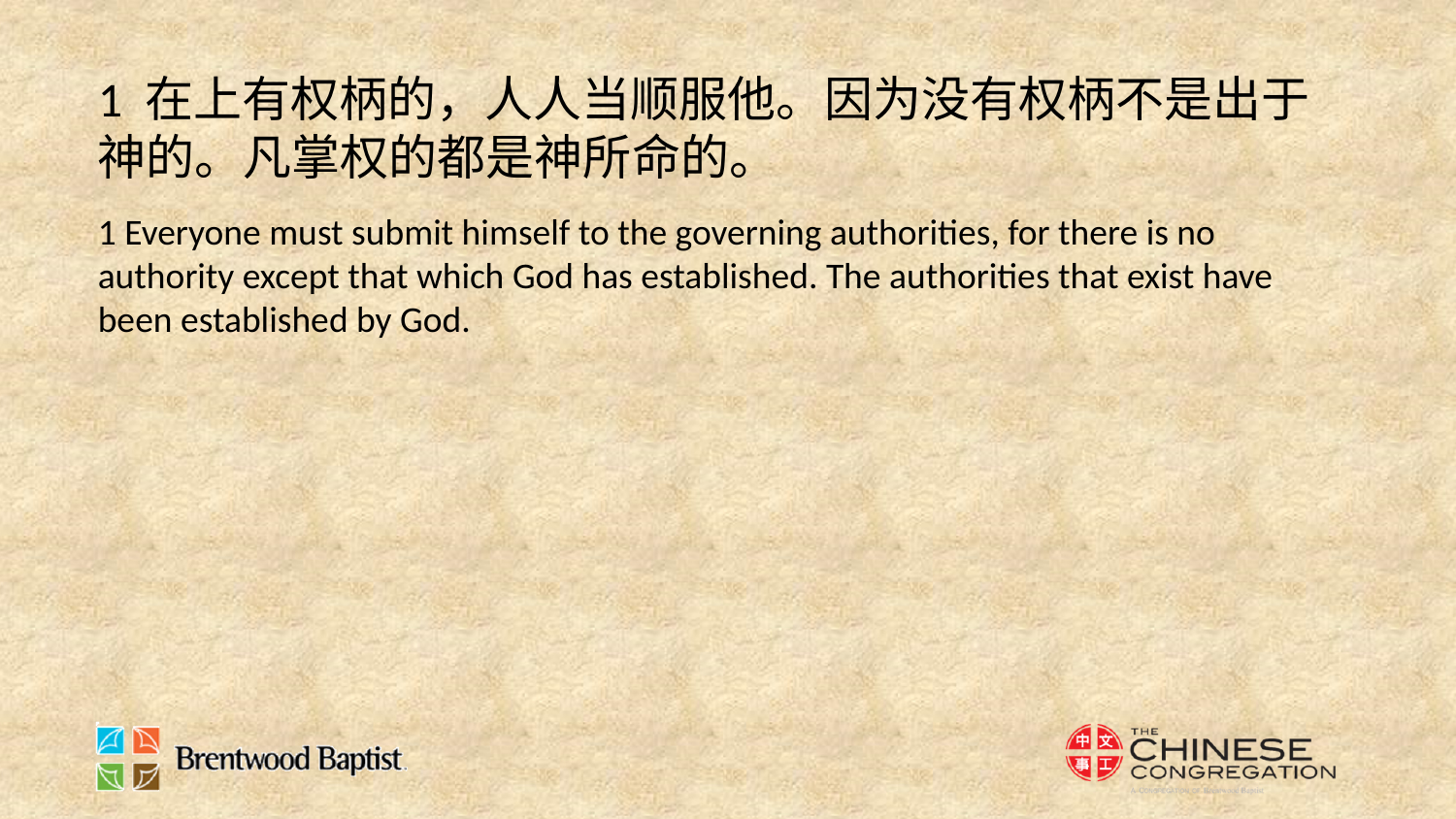

1 在上有权柄的，人人当顺服他。因为没有权柄不是出于神的。凡掌权的都是神所命的。

1 Everyone must submit himself to the governing authorities, for there is no authority except that which God has established. The authorities that exist have been established by God.